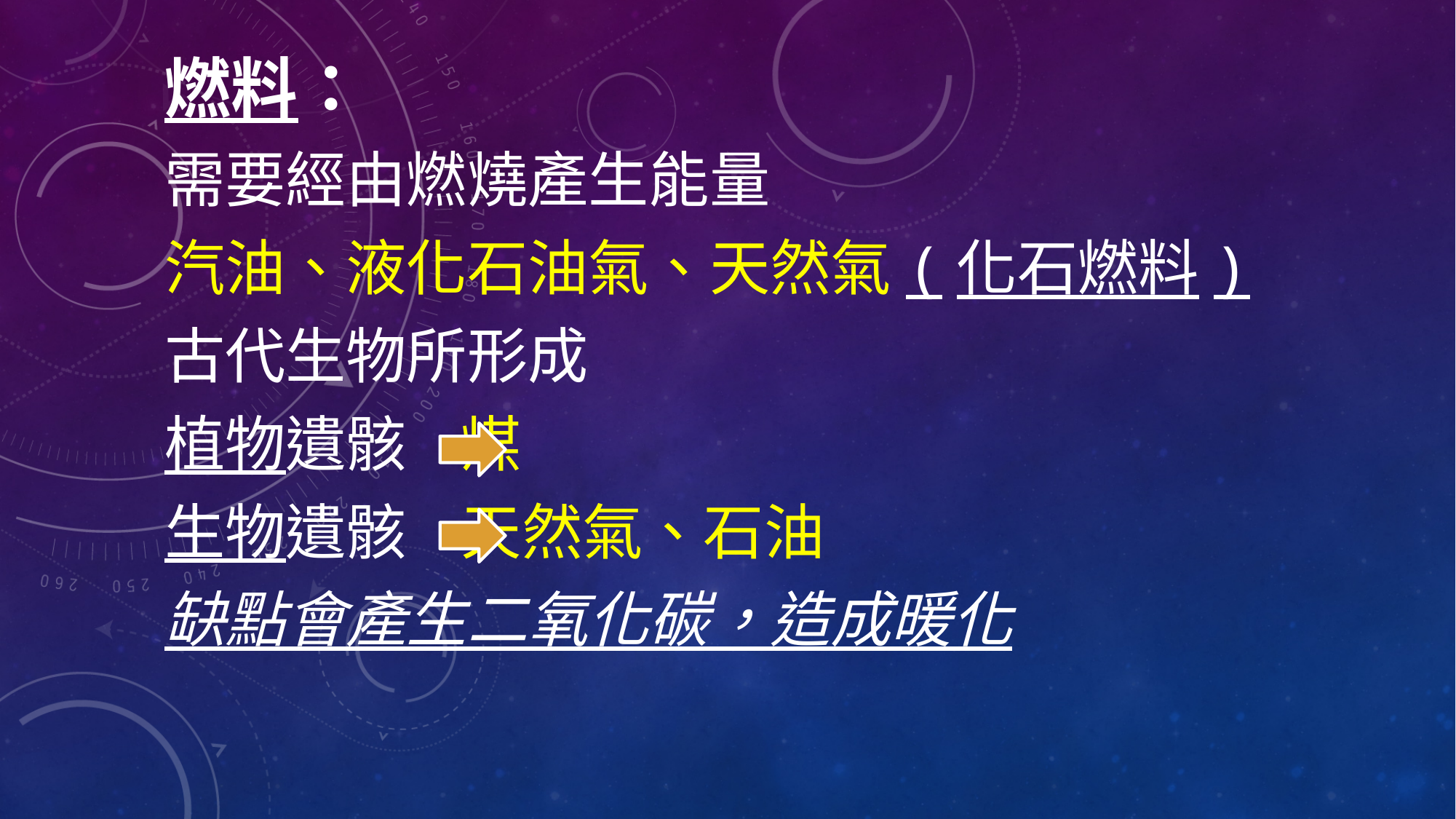

燃料：
需要經由燃燒產生能量
汽油、液化石油氣、天然氣(化石燃料)
古代生物所形成
植物遺骸    煤
生物遺骸    天然氣、石油
缺點會產生二氧化碳，造成暖化